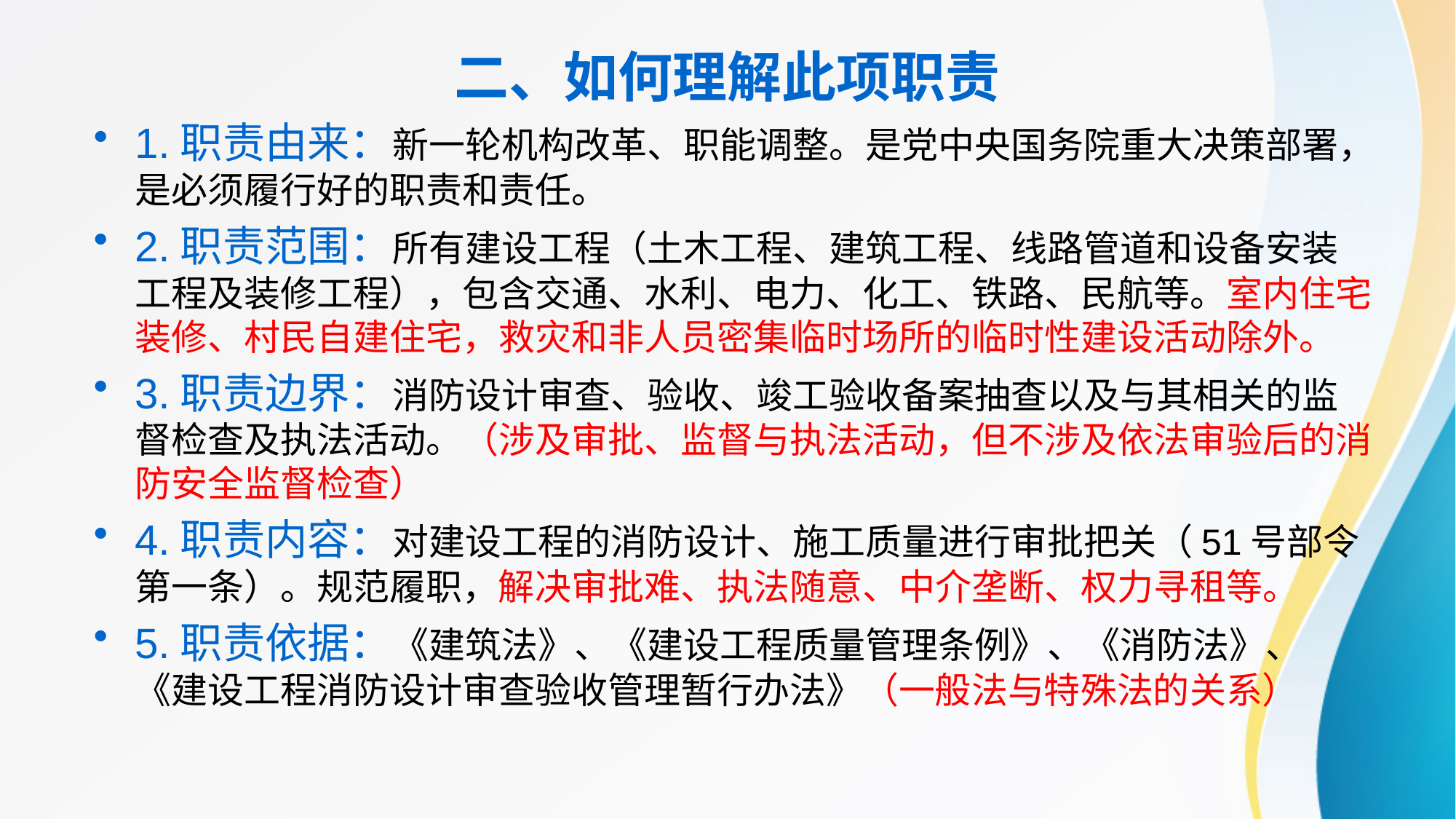

# 二、如何理解此项职责
1.职责由来：新一轮机构改革、职能调整。是党中央国务院重大决策部署，是必须履行好的职责和责任。
2.职责范围：所有建设工程（土木工程、建筑工程、线路管道和设备安装工程及装修工程），包含交通、水利、电力、化工、铁路、民航等。室内住宅装修、村民自建住宅，救灾和非人员密集临时场所的临时性建设活动除外。
3.职责边界：消防设计审查、验收、竣工验收备案抽查以及与其相关的监督检查及执法活动。（涉及审批、监督与执法活动，但不涉及依法审验后的消防安全监督检查）
4.职责内容：对建设工程的消防设计、施工质量进行审批把关（51号部令第一条）。规范履职，解决审批难、执法随意、中介垄断、权力寻租等。
5.职责依据：《建筑法》、《建设工程质量管理条例》、《消防法》、《建设工程消防设计审查验收管理暂行办法》（一般法与特殊法的关系）